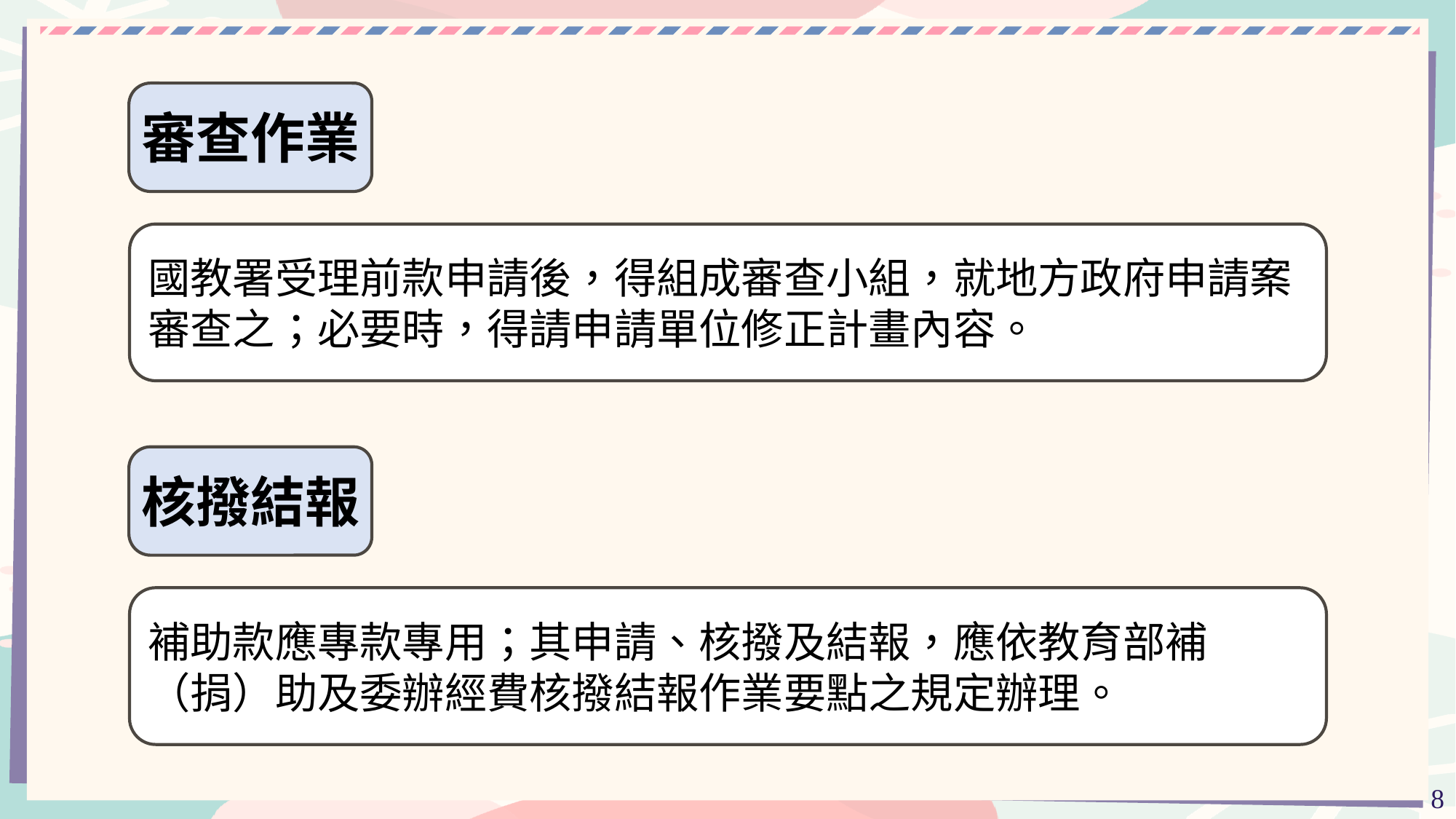

審查作業
國教署受理前款申請後，得組成審查小組，就地方政府申請案審查之；必要時，得請申請單位修正計畫內容。

核撥結報
補助款應專款專用；其申請、核撥及結報，應依教育部補（捐）助及委辦經費核撥結報作業要點之規定辦理。
8